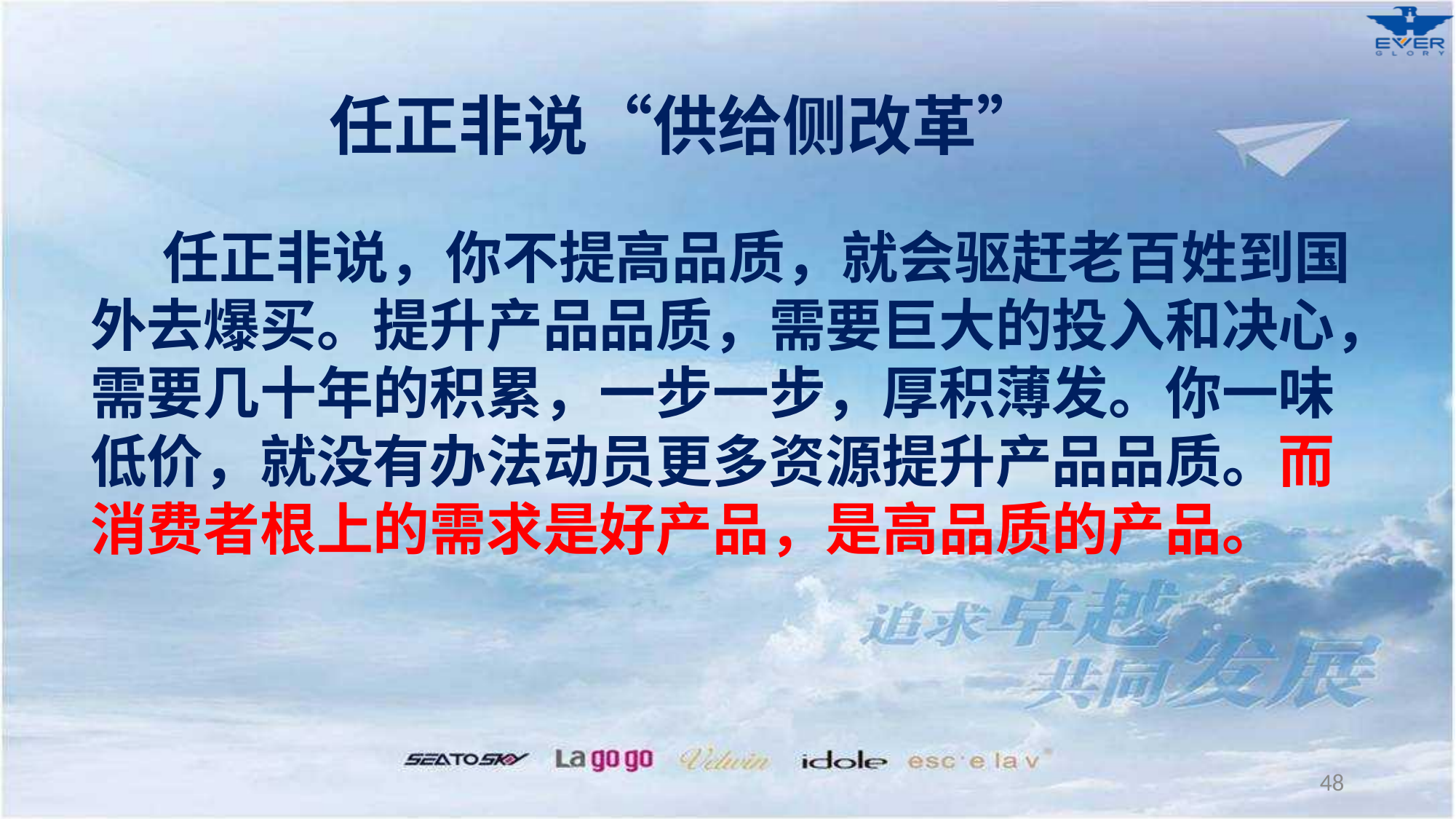

任正非说“供给侧改革”
任正非说，你不提高品质，就会驱赶老百姓到国外去爆买。提升产品品质，需要巨大的投入和决心，需要几十年的积累，一步一步，厚积薄发。你一味低价，就没有办法动员更多资源提升产品品质。而消费者根上的需求是好产品，是高品质的产品。
48